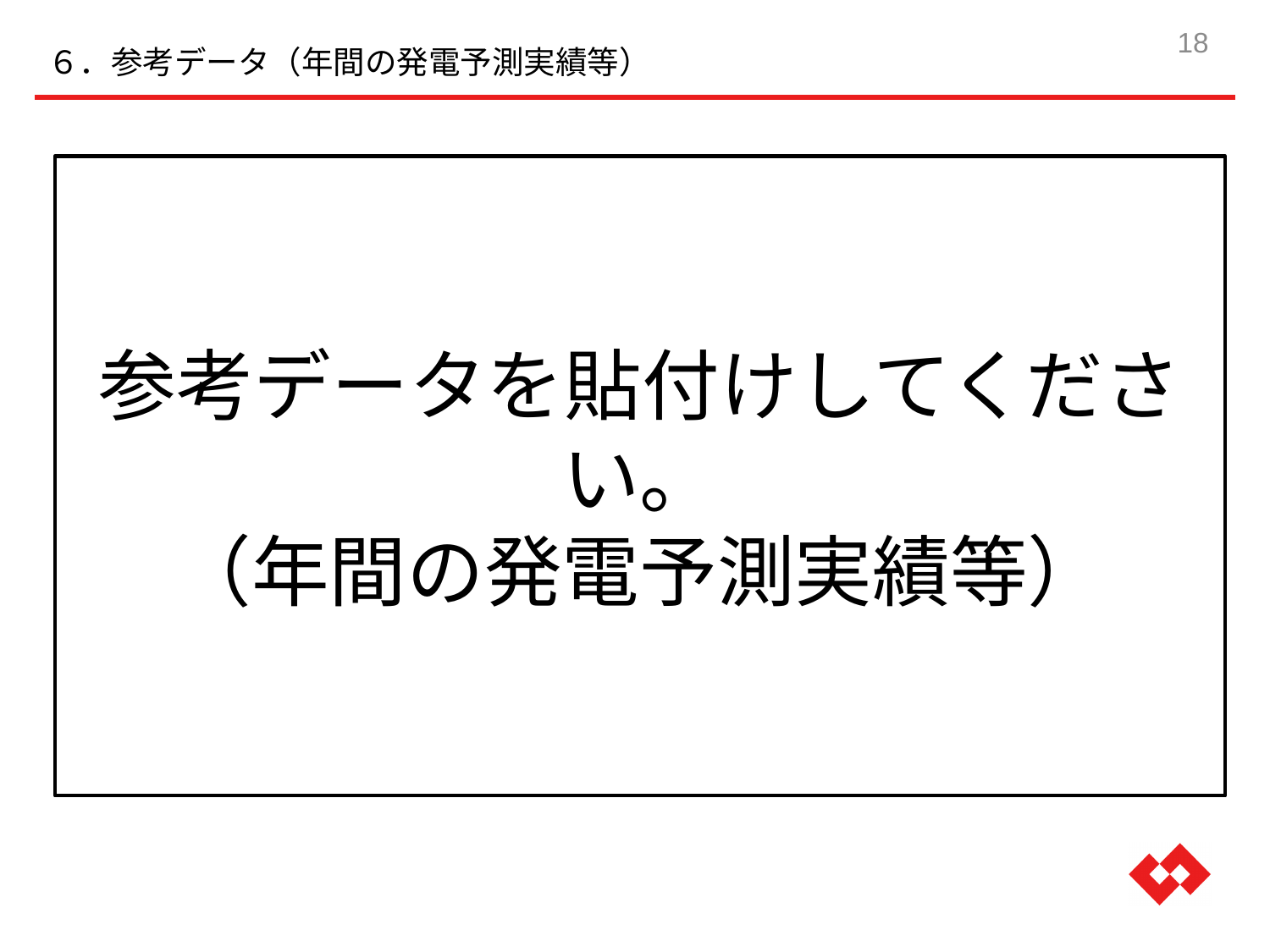

18
６．参考データ（年間の発電予測実績等）
参考データを貼付けしてください。
（年間の発電予測実績等）